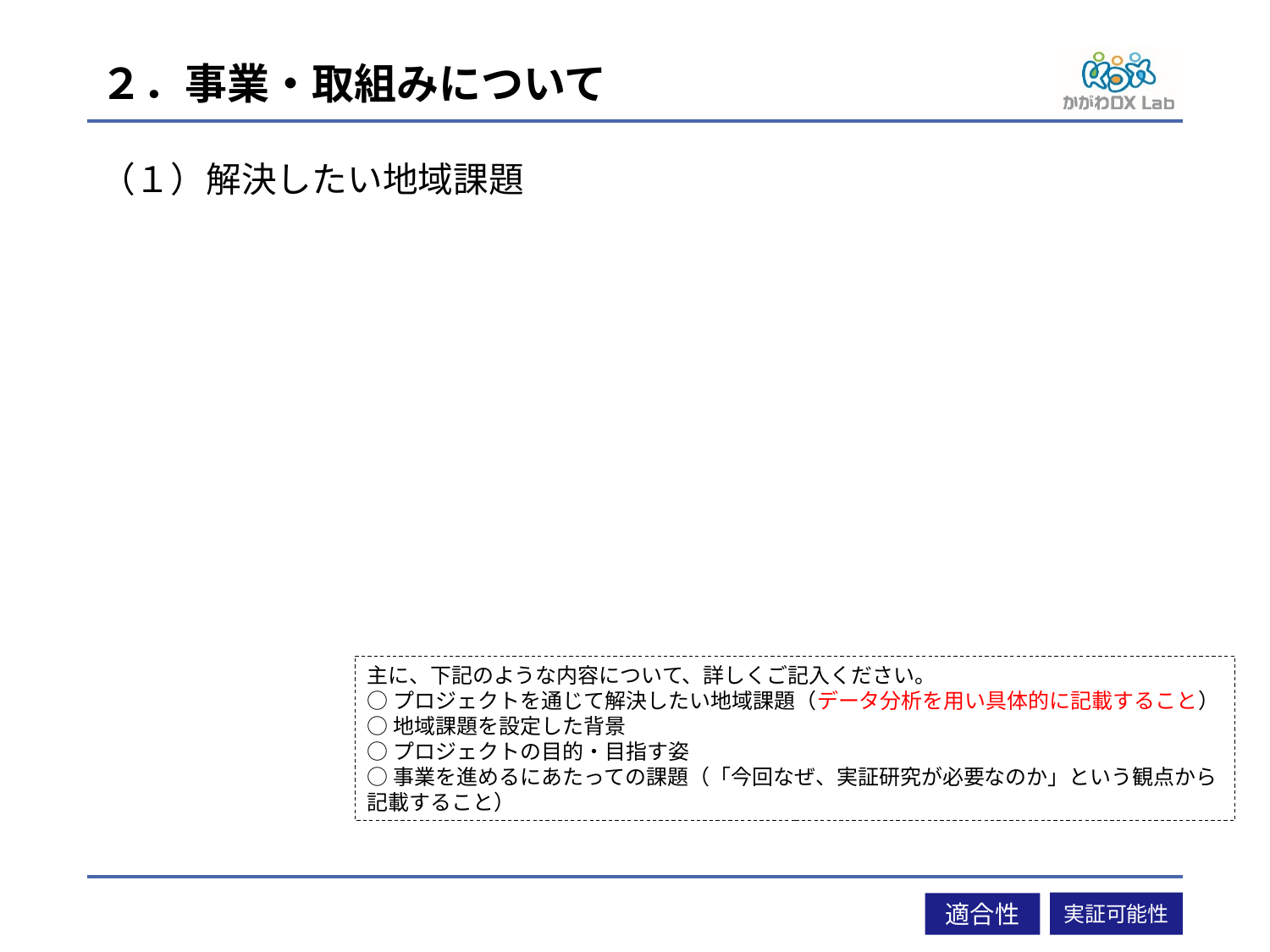

# ２．事業・取組みについて
（１）解決したい地域課題

主に、下記のような内容について、詳しくご記入ください。
○プロジェクトを通じて解決したい地域課題（データ分析を用い具体的に記載すること）
○地域課題を設定した背景
○プロジェクトの目的・目指す姿
○事業を進めるにあたっての課題（「今回なぜ、実証研究が必要なのか」という観点から記載すること）
実証可能性
適合性